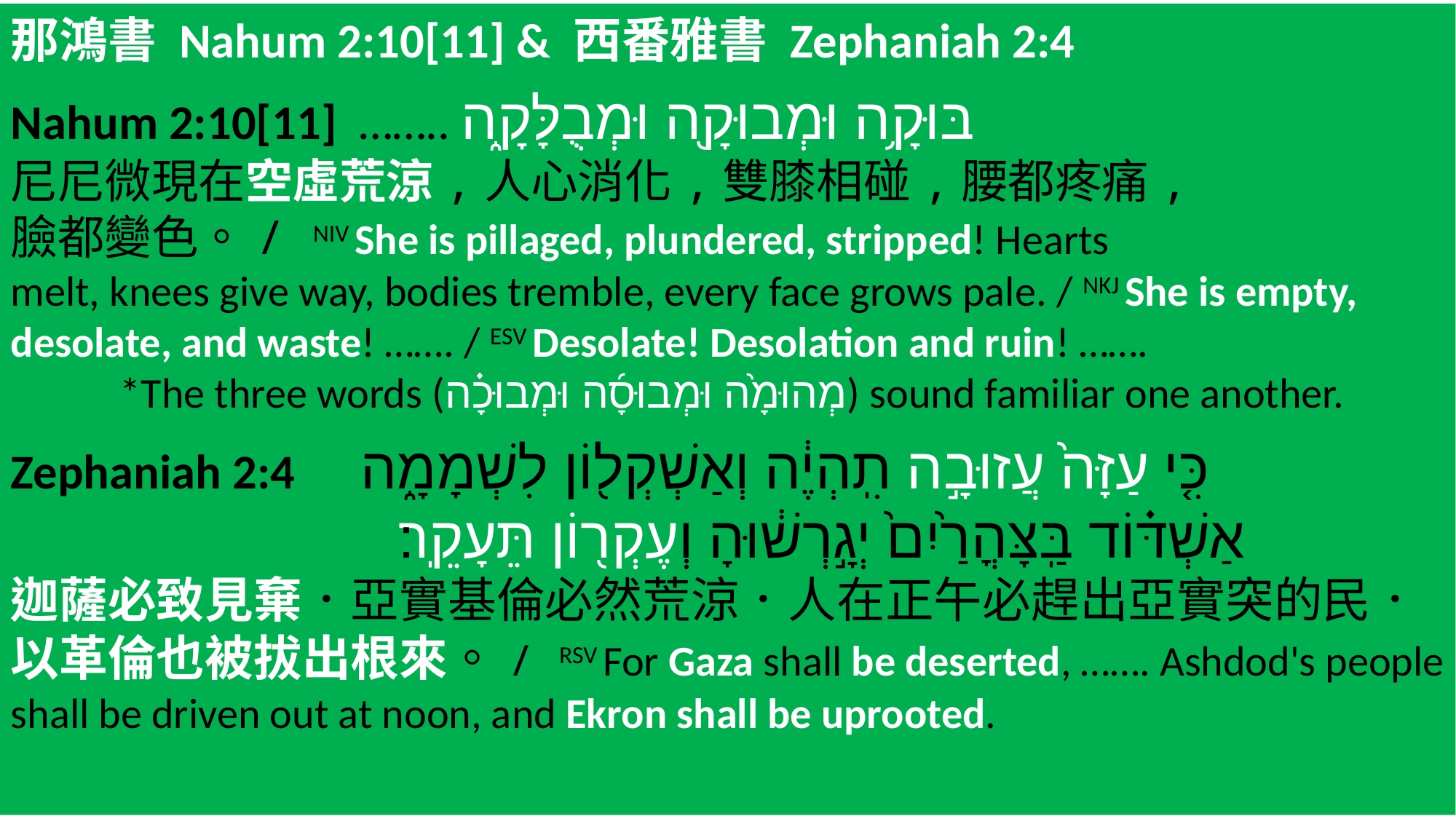

那鴻書 Nahum 2:10[11] & 西番雅書 Zephaniah 2:4

Nahum 2:10[11]  …….. ‎בּוּקָ֥ה וּמְבוּקָ֖ה וּמְבֻלָּקָ֑ה
尼尼微現在空虛荒涼,人心消化,雙膝相碰,腰都疼痛,
臉都變色。/ NIV She is pillaged, plundered, stripped! Hearts
melt, knees give way, bodies tremble, every face grows pale. / NKJ She is empty, desolate, and waste! ……. / ESV Desolate! Desolation and ruin! …….
	*The three words (מְהוּמָ֙ה וּמְבוּסָ֜ה וּמְבוּכָ֗ה) sound familiar one another.

Zephaniah 2:4      ‎כִּ֤י עַזָּה֙ עֲזוּבָ֣ה תִֽהְיֶ֔ה וְאַשְׁקְל֖וֹן לִשְׁמָמָ֑ה
                          אַשְׁדּ֗וֹד בַּֽצָּהֳרַ֙יִם֙ יְגָ֣רְשׁ֔וּהָ וְעֶקְר֖וֹן תֵּעָקֵֽר׃
迦薩必致見棄．亞實基倫必然荒涼．人在正午必趕出亞實突的民．以革倫也被拔出根來。/ RSV For Gaza shall be deserted, ……. Ashdod's people shall be driven out at noon, and Ekron shall be uprooted.